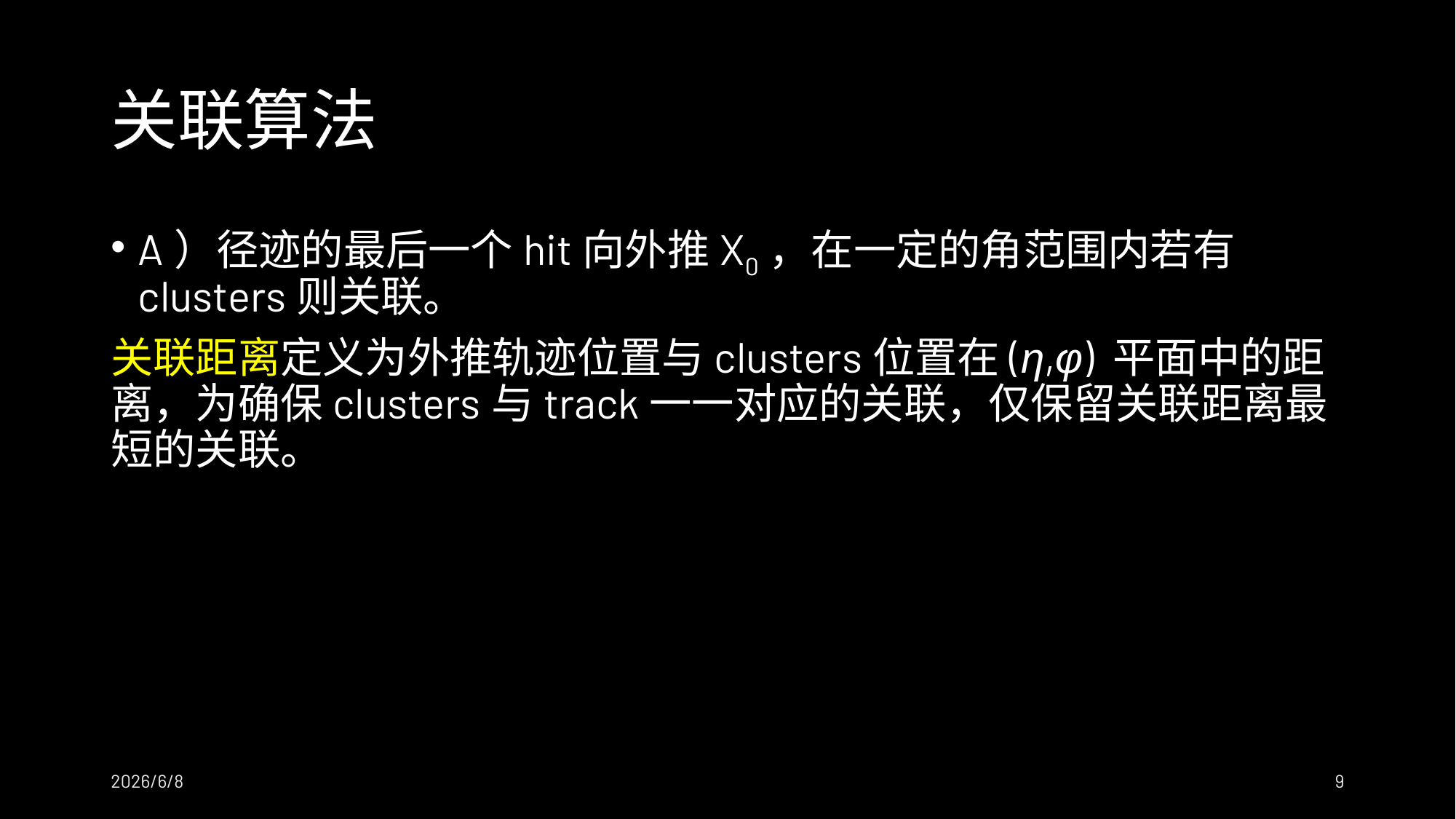

# 关联算法
A）径迹的最后一个hit向外推X0，在一定的角范围内若有clusters则关联。
关联距离定义为外推轨迹位置与clusters位置在(η,φ) 平面中的距离，为确保clusters与track一一对应的关联，仅保留关联距离最短的关联。
2026/6/8
9